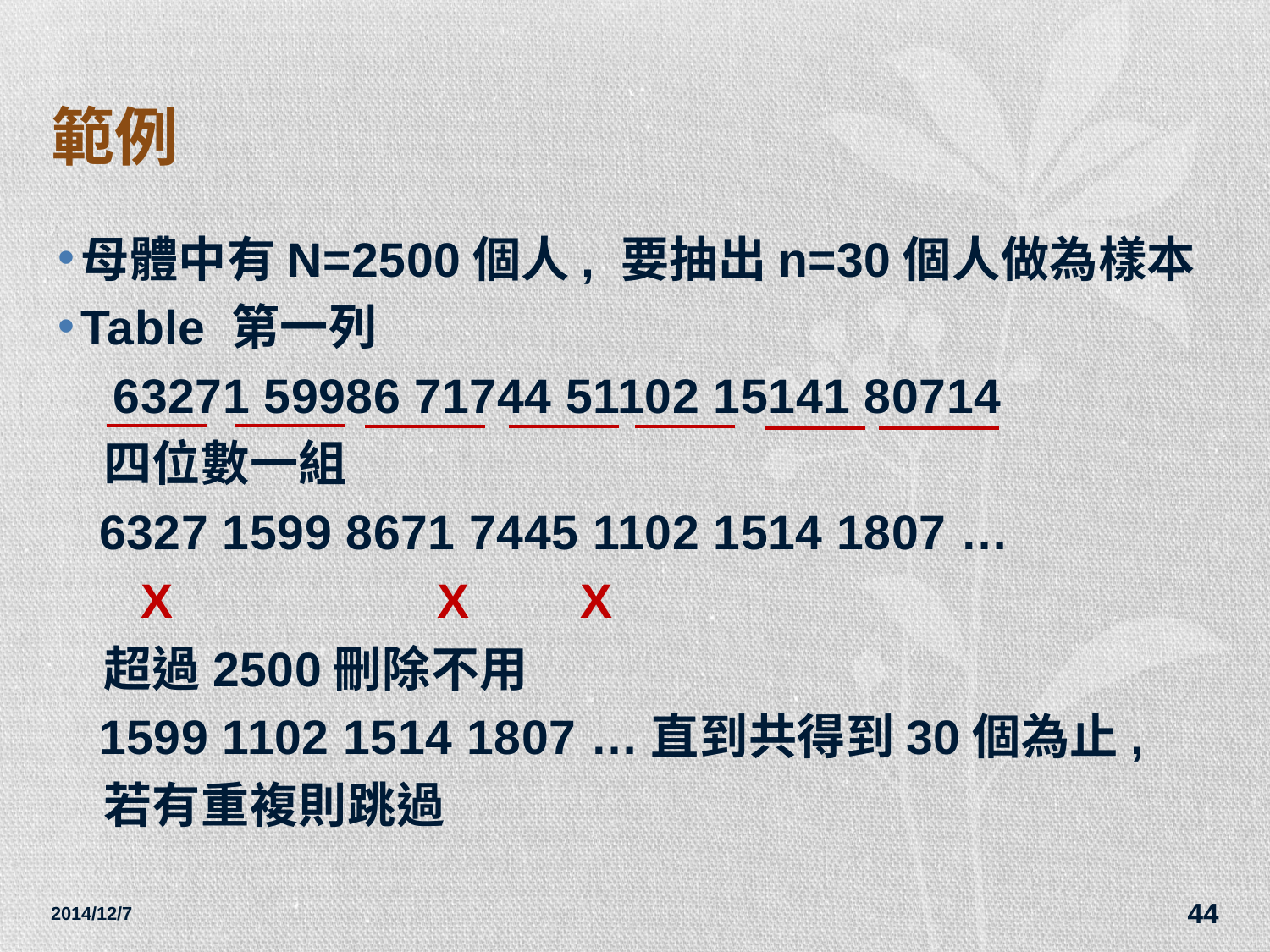

# 範例
母體中有N=2500個人, 要抽出n=30個人做為樣本
Table 第一列
    63271 59986 71744 51102 15141 80714
   四位數一組
   6327 1599 8671 7445 1102 1514 1807 …
      X                   X        X
   超過2500刪除不用
   1599 1102 1514 1807 …直到共得到30個為止,
   若有重複則跳過

2014/12/7
44